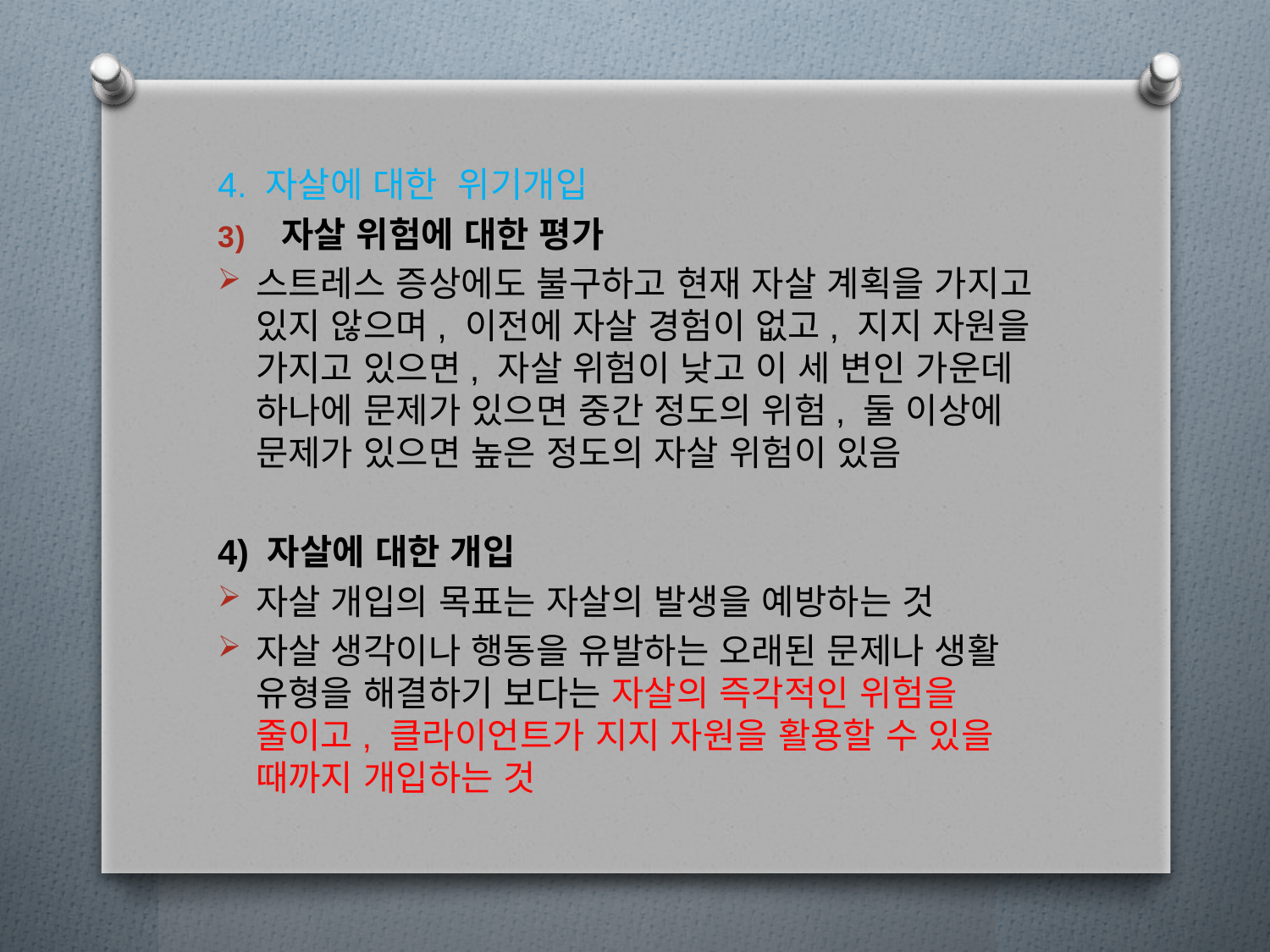

4. 자살에 대한  위기개입
자살 위험에 대한 평가
스트레스 증상에도 불구하고 현재 자살 계획을 가지고 있지 않으며, 이전에 자살 경험이 없고, 지지 자원을 가지고 있으면, 자살 위험이 낮고 이 세 변인 가운데 하나에 문제가 있으면 중간 정도의 위험, 둘 이상에 문제가 있으면 높은 정도의 자살 위험이 있음

4) 자살에 대한 개입
자살 개입의 목표는 자살의 발생을 예방하는 것
자살 생각이나 행동을 유발하는 오래된 문제나 생활 유형을 해결하기 보다는 자살의 즉각적인 위험을 줄이고, 클라이언트가 지지 자원을 활용할 수 있을 때까지 개입하는 것